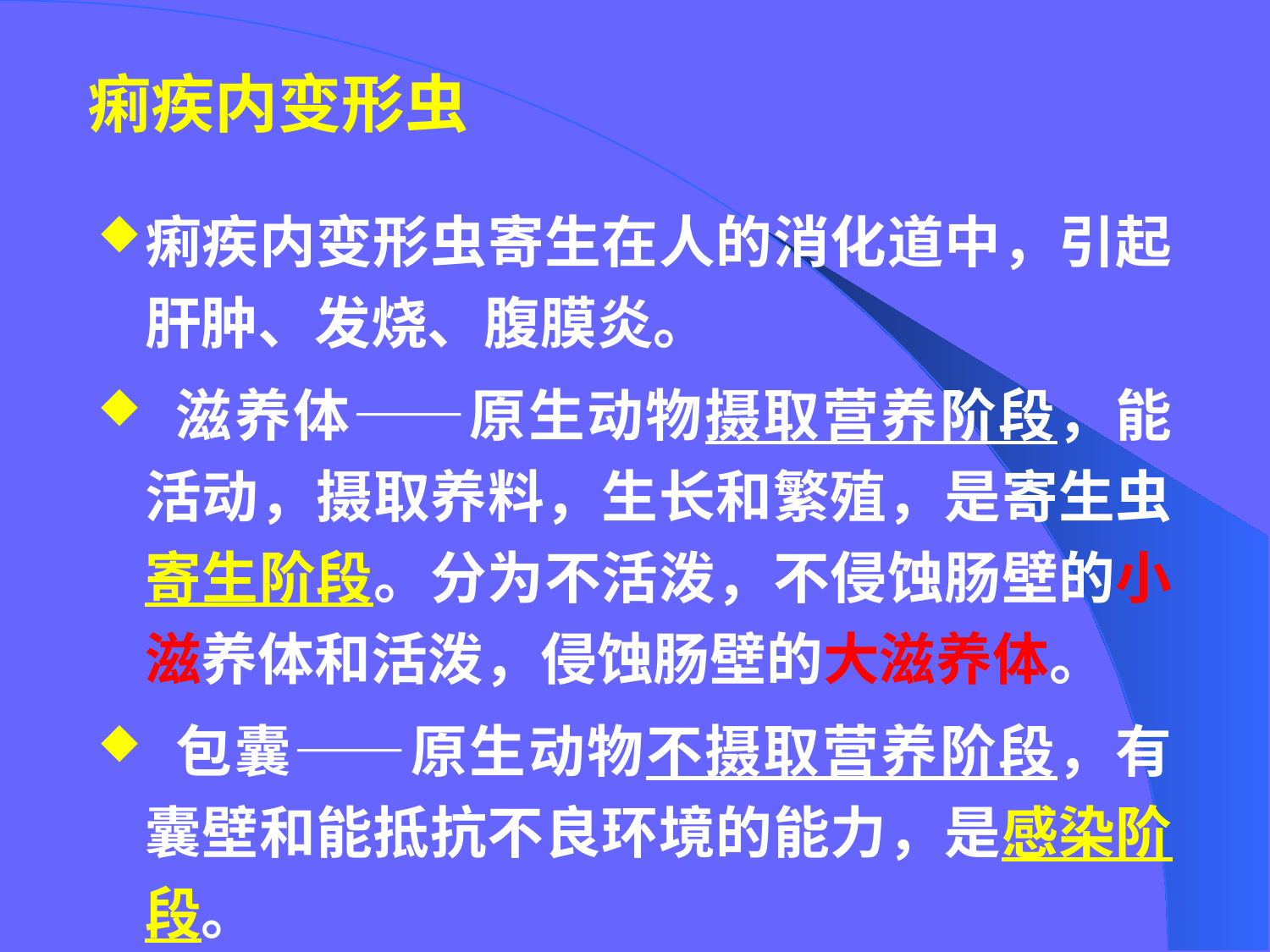

# 痢疾内变形虫
痢疾内变形虫寄生在人的消化道中，引起肝肿、发烧、腹膜炎。
 滋养体——原生动物摄取营养阶段，能活动，摄取养料，生长和繁殖，是寄生虫寄生阶段。分为不活泼，不侵蚀肠壁的小滋养体和活泼，侵蚀肠壁的大滋养体。
 包囊——原生动物不摄取营养阶段，有囊壁和能抵抗不良环境的能力，是感染阶段。